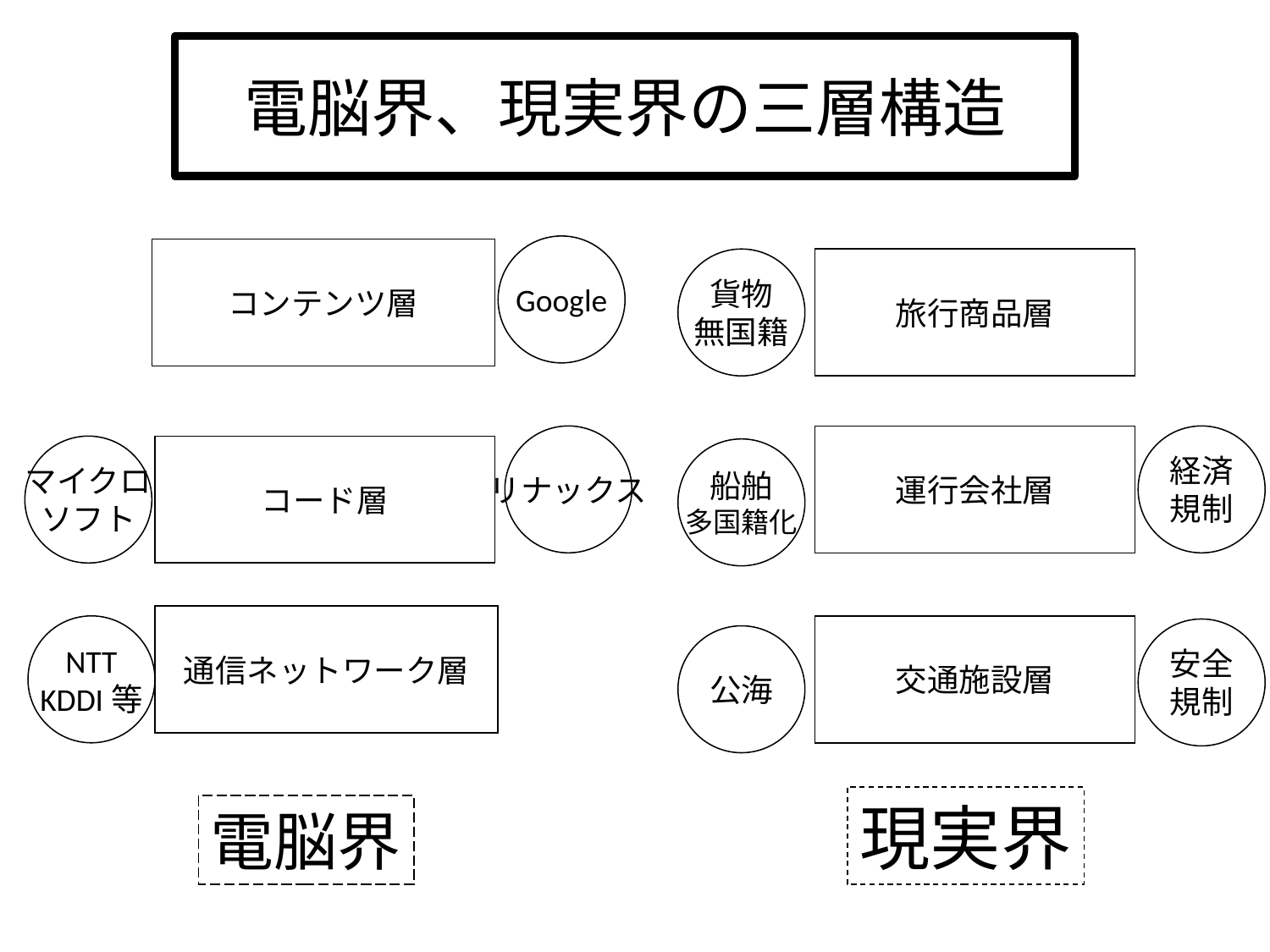

# 電脳界、現実界の三層構造
Google
コンテンツ層
貨物
無国籍
旅行商品層
リナックス
運行会社層
経済
規制
マイクロ
ソフト
コード層
船舶
多国籍化
通信ネットワーク層
NTT
KDDI等
交通施設層
安全
規制
公海
現実界
電脳界